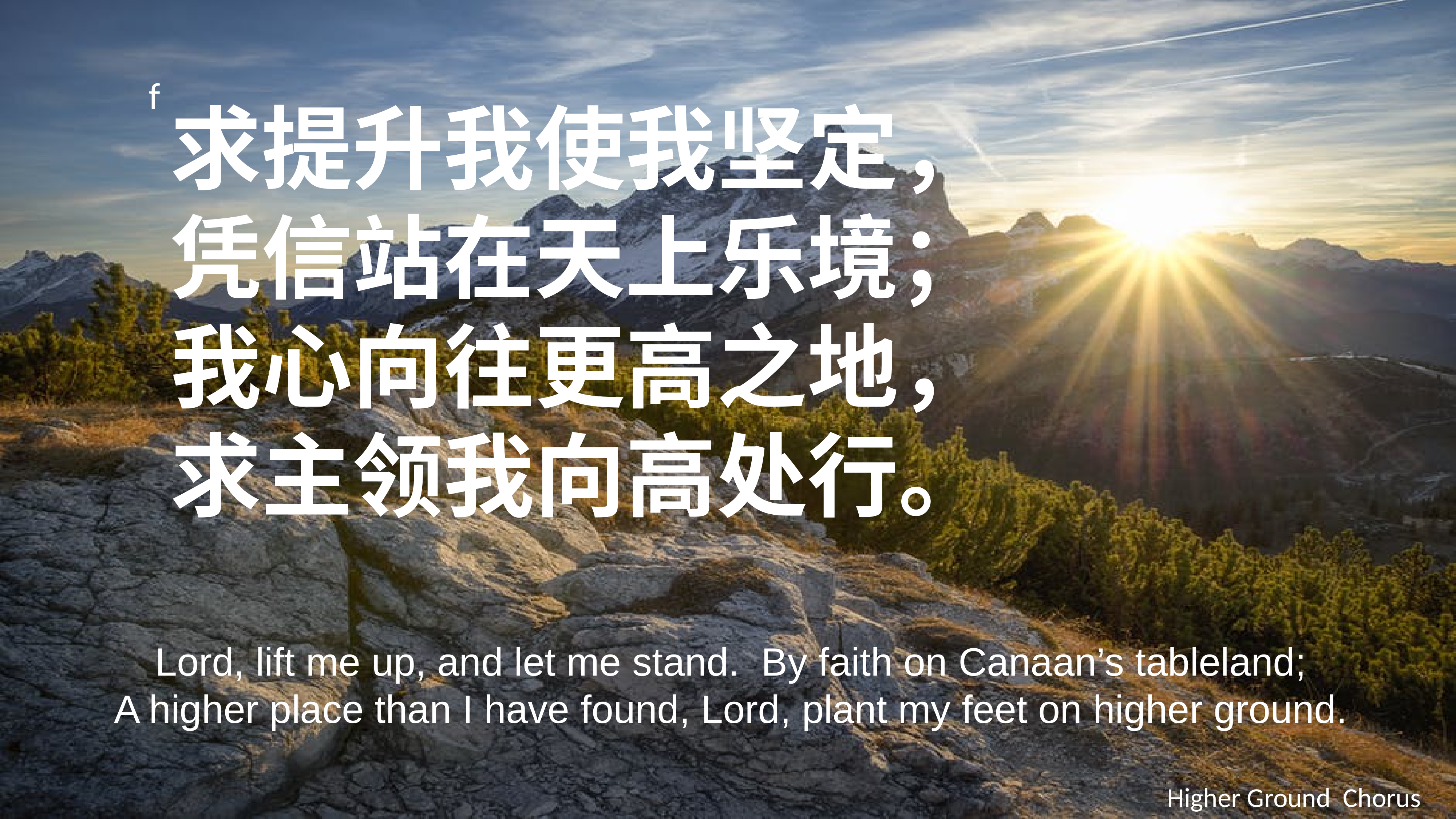

# 求提升我使我坚定， 凭信站在天上乐境； 我心向往更高之地， 求主领我向高处行。
f
Lord, lift me up, and let me stand.  By faith on Canaan’s tableland;
A higher place than I have found, Lord, plant my feet on higher ground.
Higher Ground  Chorus